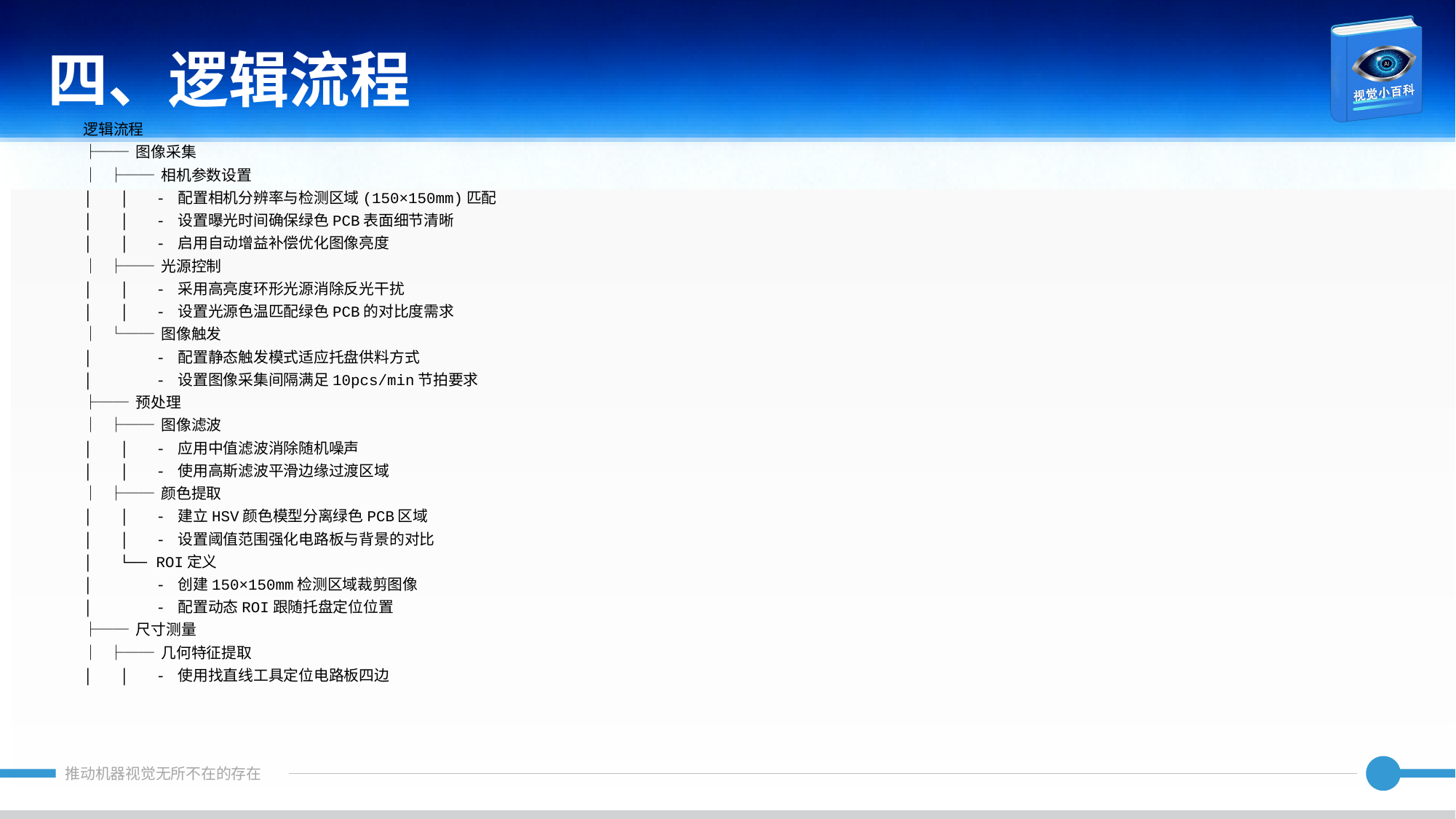

四、逻辑流程

逻辑流程
├── 图像采集
│   ├── 相机参数设置
│   │   - 配置相机分辨率与检测区域(150×150mm)匹配
│   │   - 设置曝光时间确保绿色PCB表面细节清晰
│   │   - 启用自动增益补偿优化图像亮度
│   ├── 光源控制
│   │   - 采用高亮度环形光源消除反光干扰
│   │   - 设置光源色温匹配绿色PCB的对比度需求
│   └── 图像触发
│       - 配置静态触发模式适应托盘供料方式
│       - 设置图像采集间隔满足10pcs/min节拍要求
├── 预处理
│   ├── 图像滤波
│   │   - 应用中值滤波消除随机噪声
│   │   - 使用高斯滤波平滑边缘过渡区域
│   ├── 颜色提取
│   │   - 建立HSV颜色模型分离绿色PCB区域
│   │   - 设置阈值范围强化电路板与背景的对比
│   └── ROI定义
│       - 创建150×150mm检测区域裁剪图像
│       - 配置动态ROI跟随托盘定位位置
├── 尺寸测量
│   ├── 几何特征提取
│   │   - 使用找直线工具定位电路板四边
8